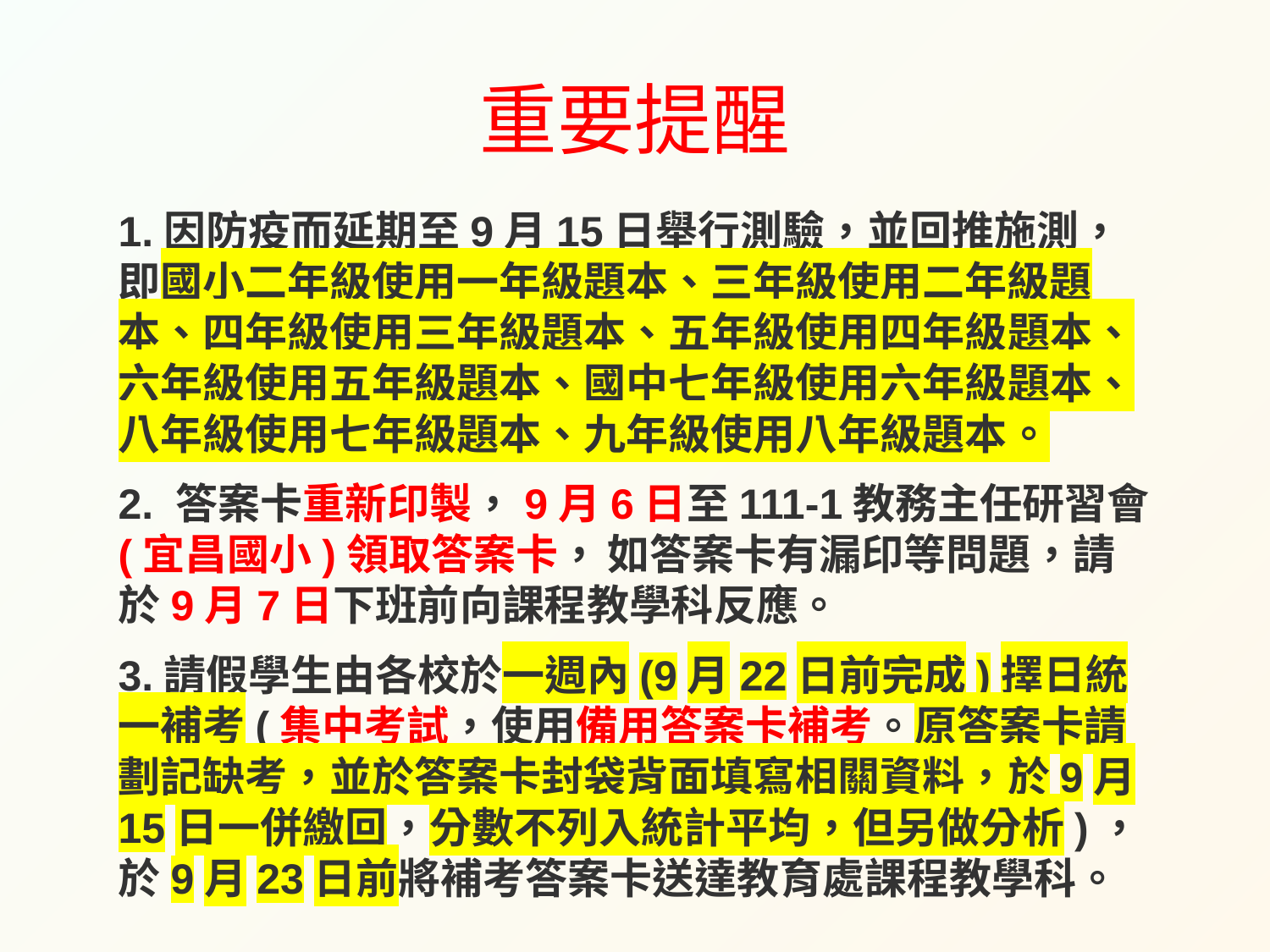

# 重要提醒
1.因防疫而延期至9月15日舉行測驗，並回推施測，即國小二年級使用一年級題本、三年級使用二年級題本、四年級使用三年級題本、五年級使用四年級題本、六年級使用五年級題本、國中七年級使用六年級題本、八年級使用七年級題本、九年級使用八年級題本。

2. 答案卡重新印製，9月6日至111-1教務主任研習會(宜昌國小)領取答案卡， 如答案卡有漏印等問題，請於9月7日下班前向課程教學科反應。

3.請假學生由各校於一週內(9月22日前完成)擇日統一補考(集中考試，使用備用答案卡補考。原答案卡請劃記缺考，並於答案卡封袋背面填寫相關資料，於9月15日一併繳回，分數不列入統計平均，但另做分析)，於9月23日前將補考答案卡送達教育處課程教學科。